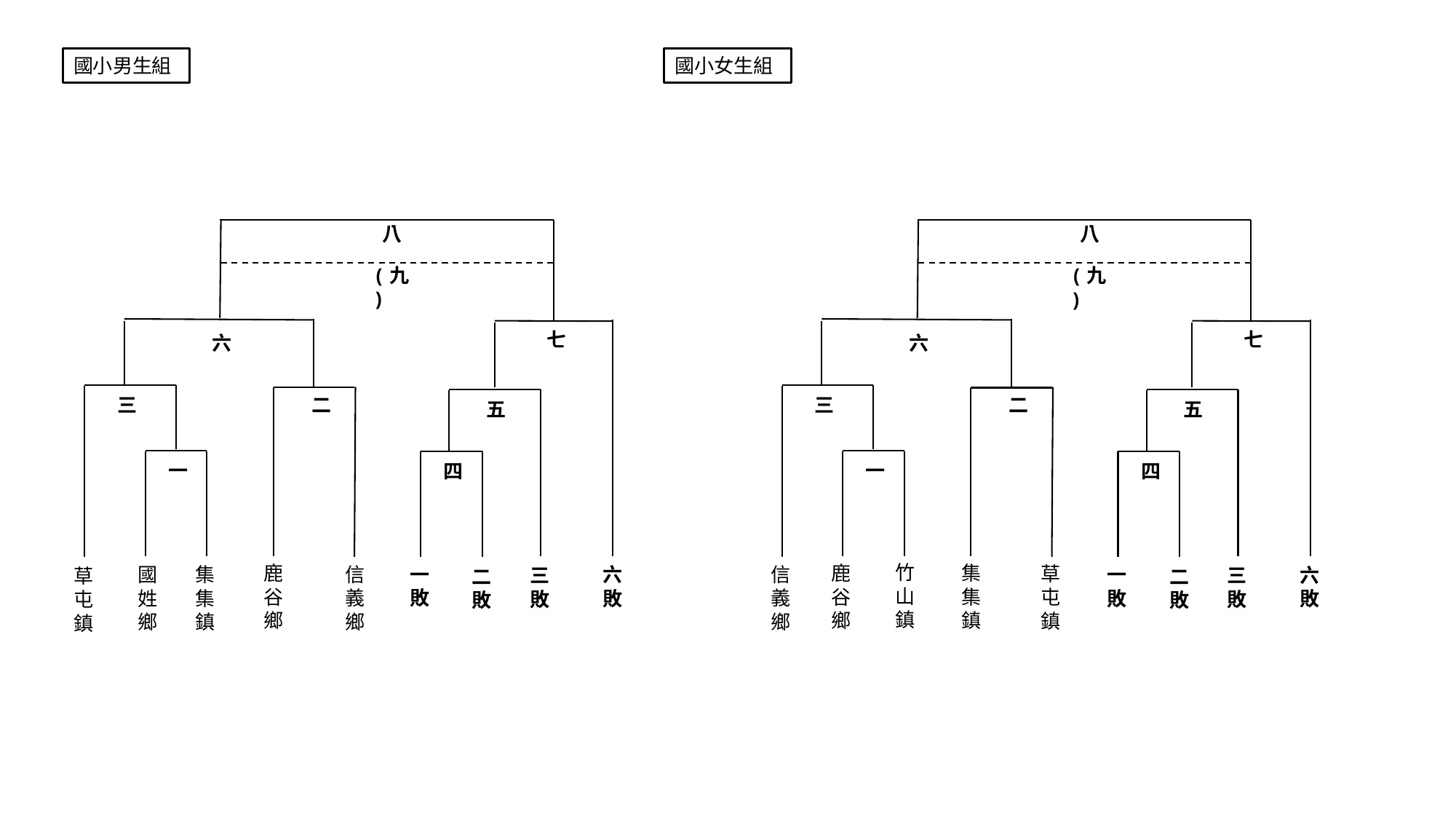

國小男生組
國小女生組
八
八
(九)
(九)
七
七
六
六
三
三
二
二
五
五
一
一
四
四
竹山鎮
集集鎮
鹿谷鄉
鹿谷鄉
草屯鎮
信義鄉
信義鄉
一敗
一敗
國姓鄉
集集鎮
六敗
六敗
三敗
三敗
草屯鎮
二敗
二敗